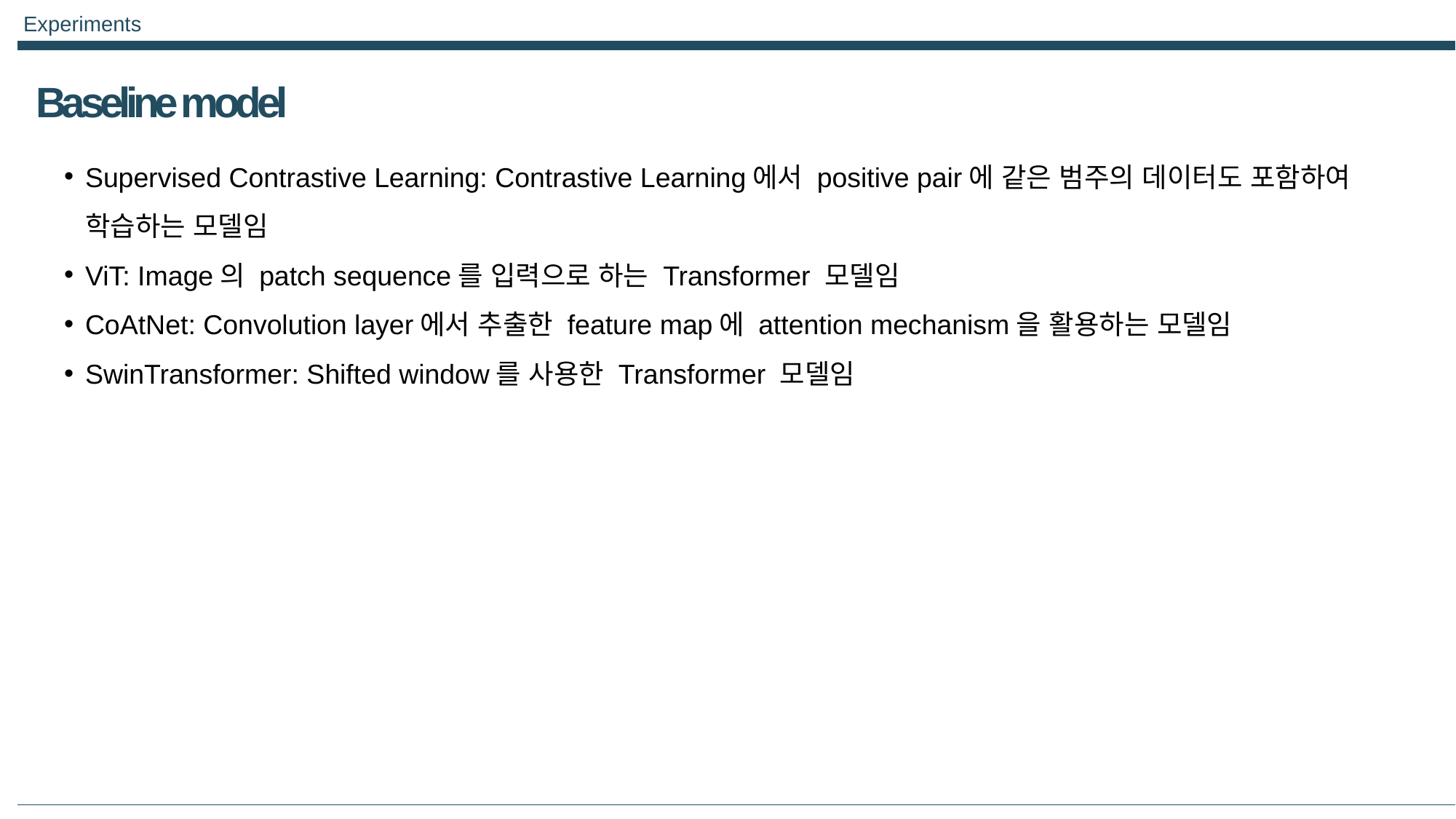

Experiments
Baseline model
Supervised Contrastive Learning: Contrastive Learning에서 positive pair에 같은 범주의 데이터도 포함하여 학습하는 모델임
ViT: Image의 patch sequence를 입력으로 하는 Transformer 모델임
CoAtNet: Convolution layer에서 추출한 feature map에 attention mechanism을 활용하는 모델임
SwinTransformer: Shifted window를 사용한 Transformer 모델임
이미지
이미지
이미지